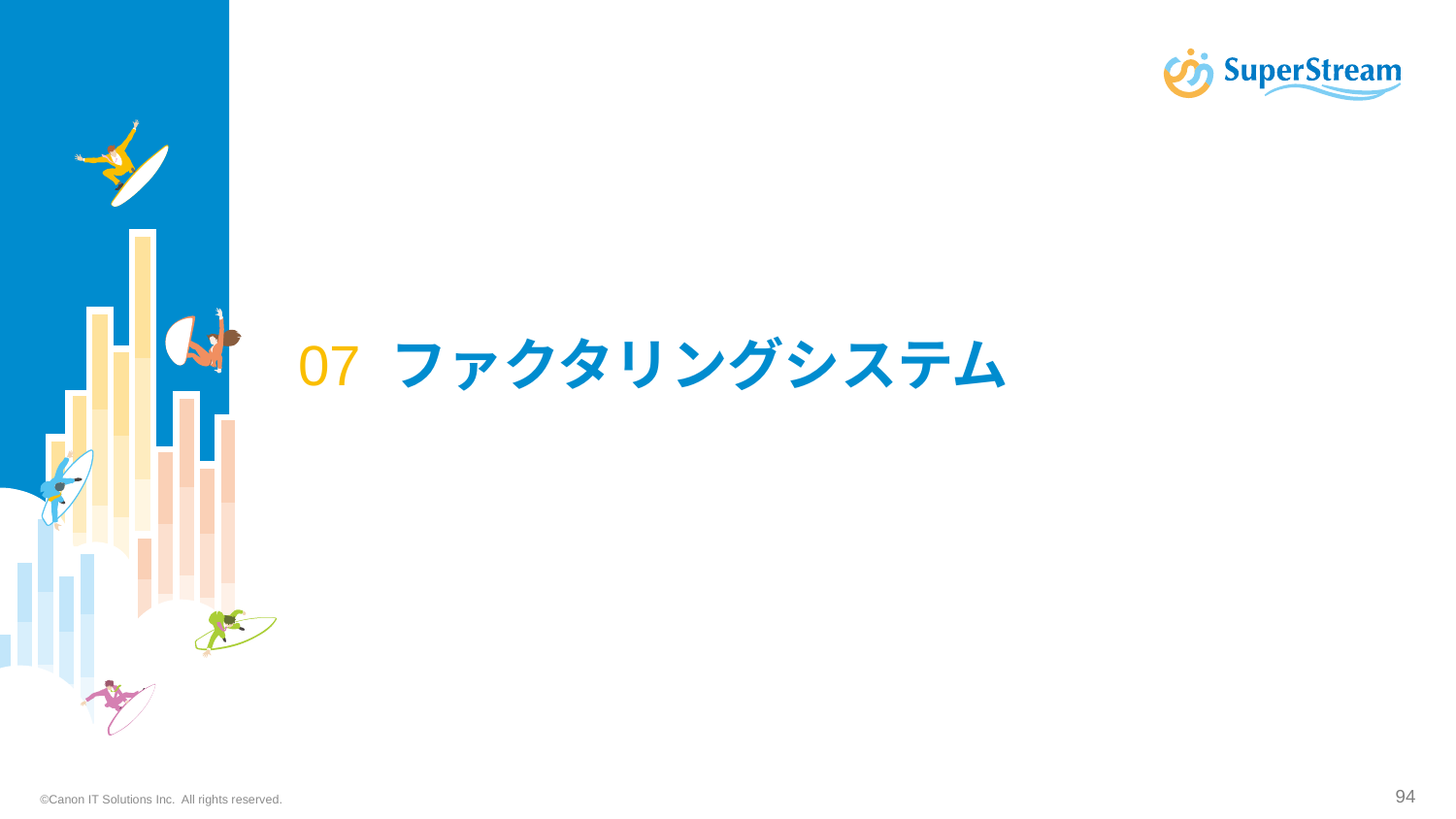

# 07 ファクタリングシステム
©Canon IT Solutions Inc.  All rights reserved.
94